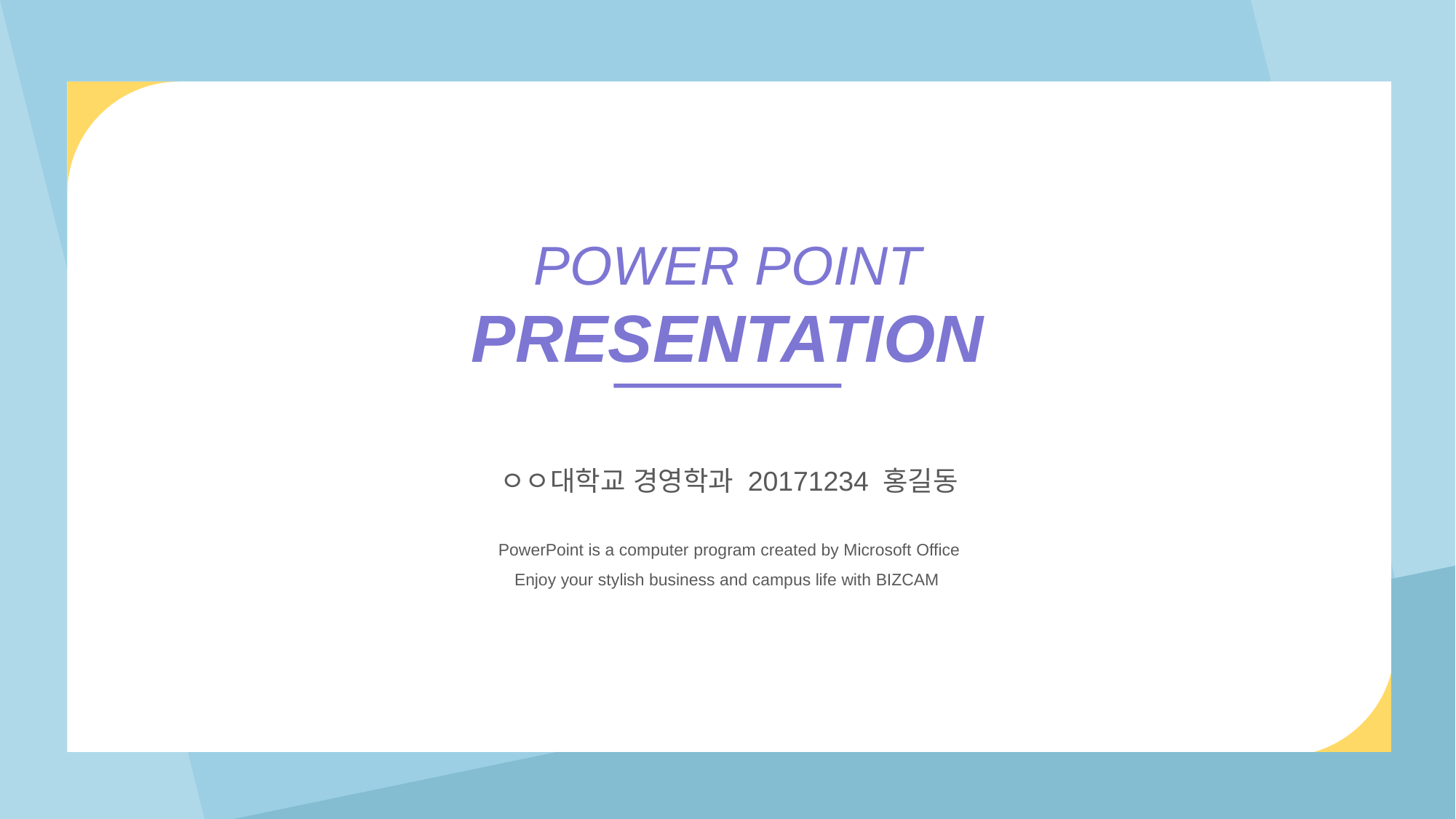

POWER POINT PRESENTATION

ㅇㅇ대학교 경영학과 20171234 홍길동

PowerPoint is a computer program created by Microsoft Office
Enjoy your stylish business and campus life with BIZCAM